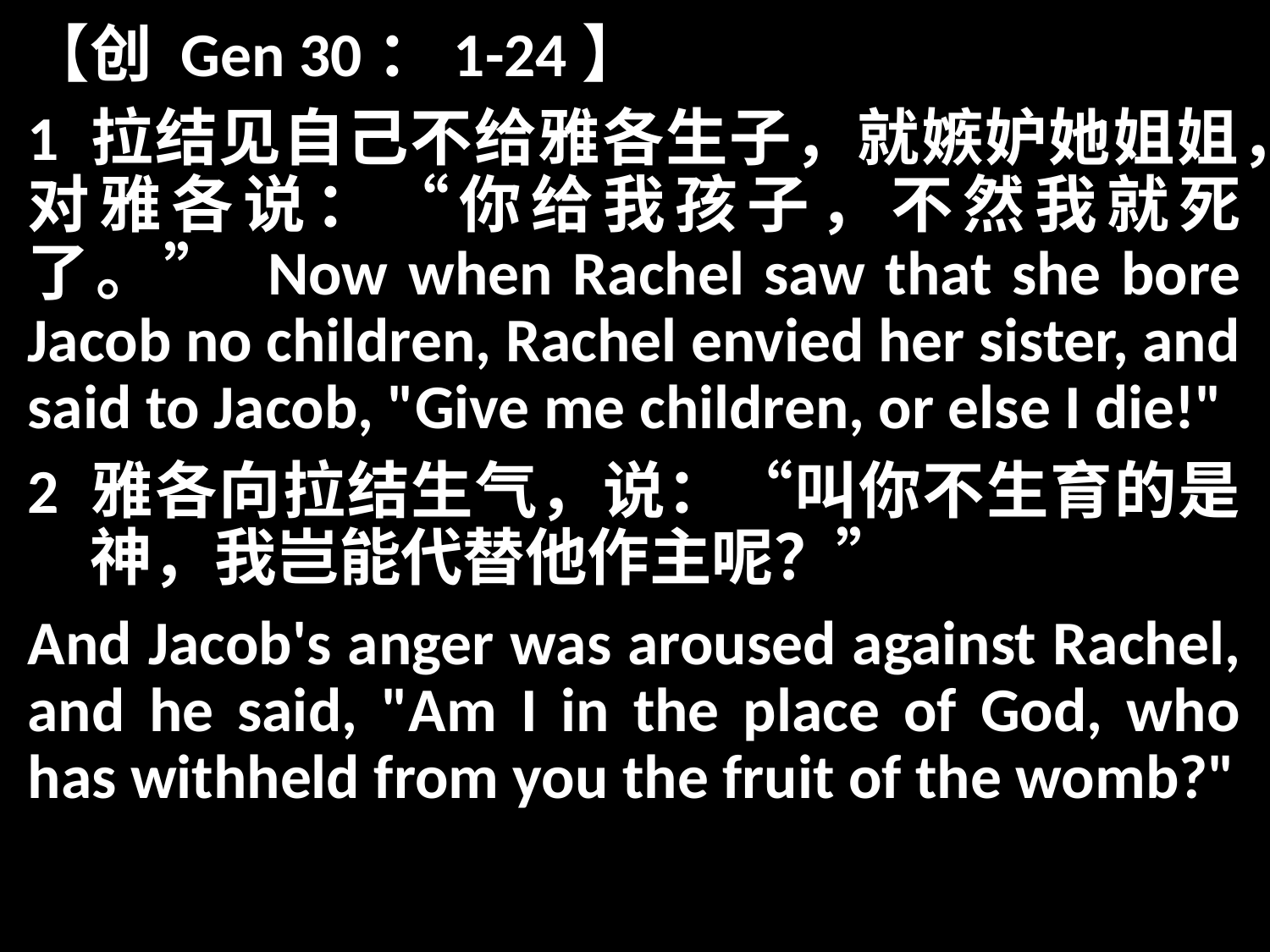

【创 Gen 30：1-24】
1 拉结见自己不给雅各生子，就嫉妒她姐姐，对雅各说：“你给我孩子，不然我就死了。” Now when Rachel saw that she bore Jacob no children, Rachel envied her sister, and said to Jacob, "Give me children, or else I die!"
2 雅各向拉结生气，说：“叫你不生育的是　神，我岂能代替他作主呢？”
And Jacob's anger was aroused against Rachel, and he said, "Am I in the place of God, who has withheld from you the fruit of the womb?"